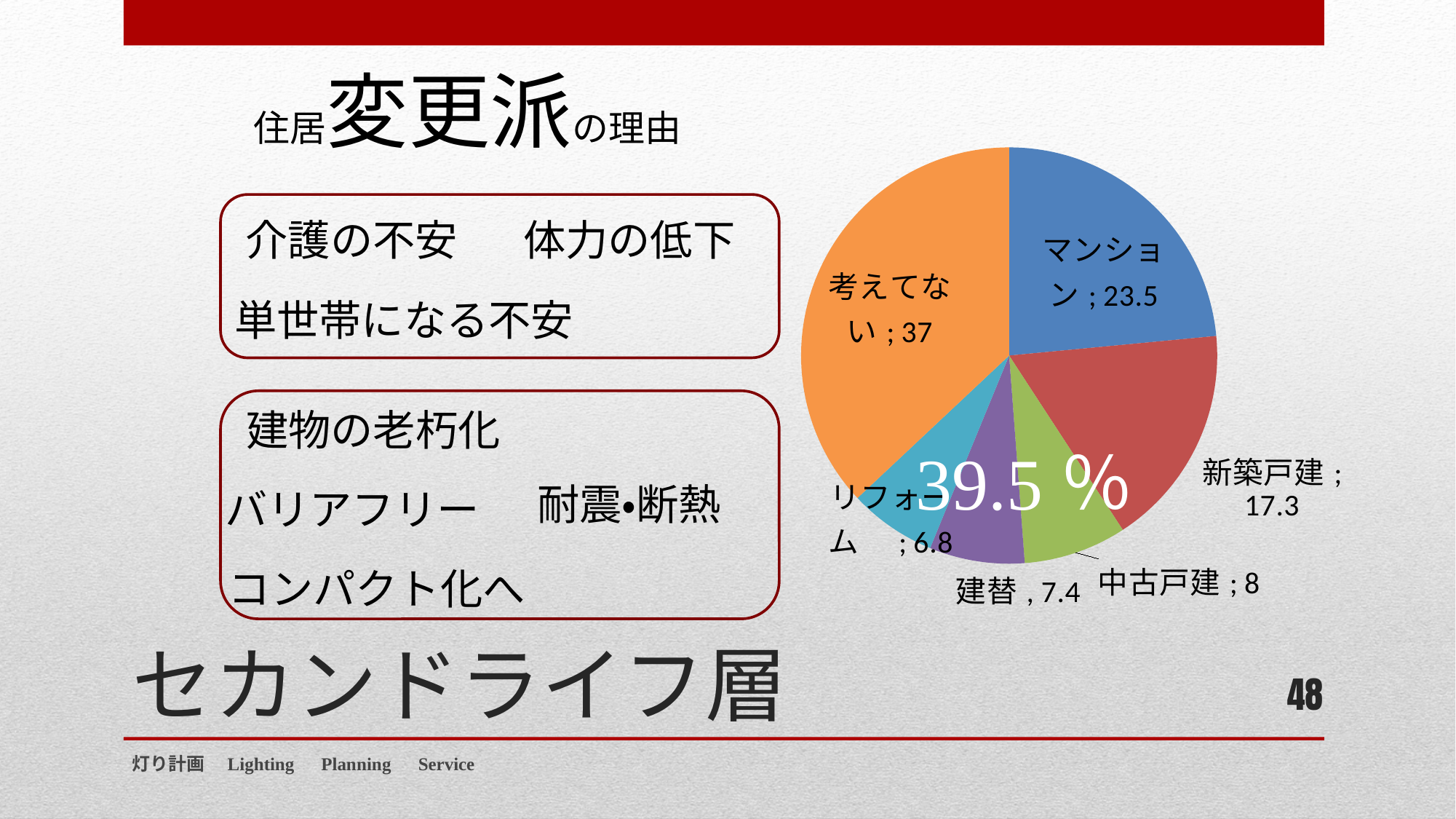

住居変更派の理由

### Chart

| Category |  |
|---|---|
| マンション | 23.5 |
| 新築戸建 | 17.3 |
| 中古戸建 | 8.0 |
| 立替 | 7.4 |
| リフォーム　 | 6.8 |
| 考えてない | 37.0 |
介護の不安
体力の低下
単世帯になる不安

建物の老朽化
39.5％
耐震・断熱
バリアフリー
# セカンドライフ層
コンパクト化へ
48
灯り計画　Lighting　Planning　Service